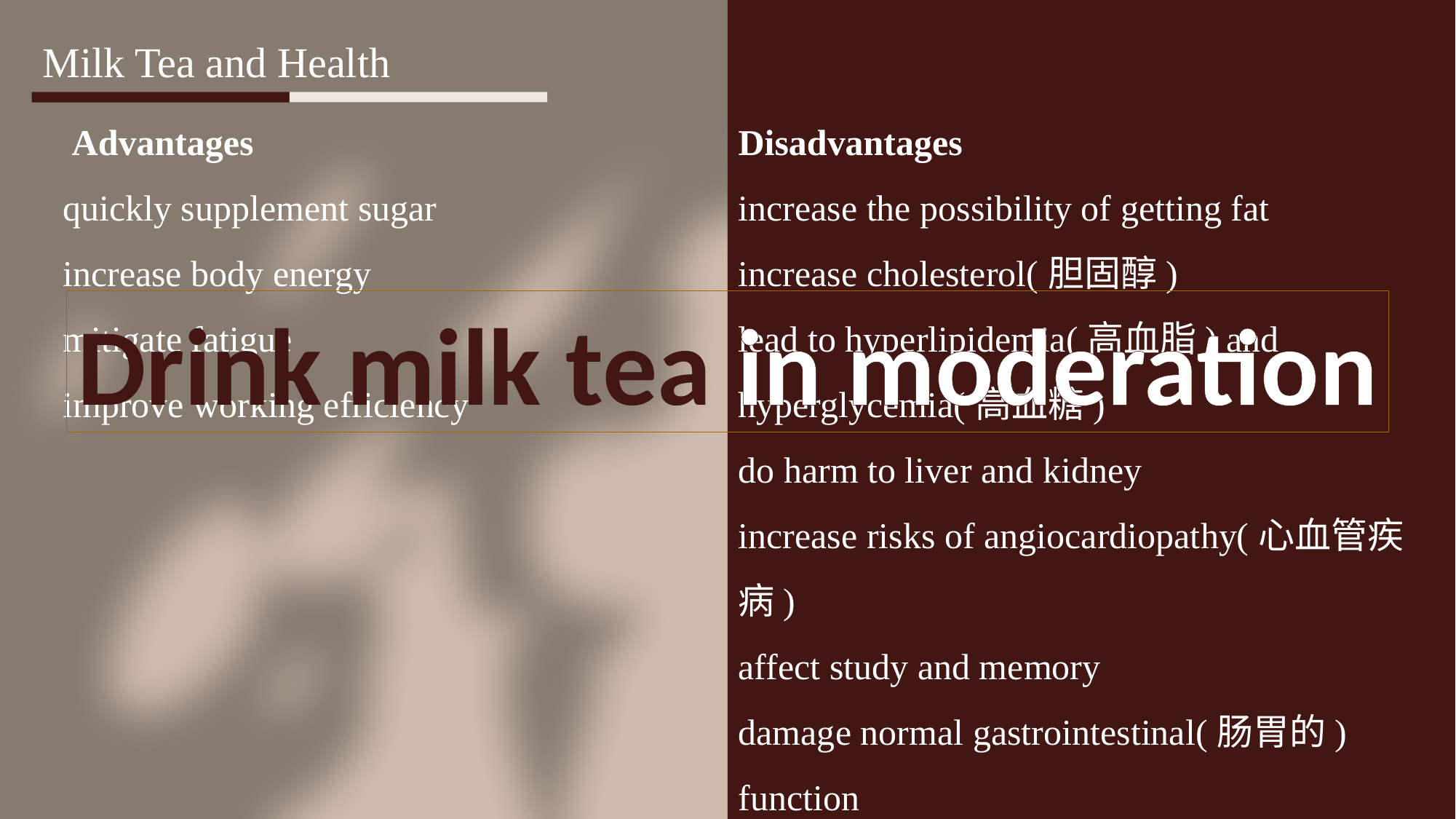

Milk Tea and Health
 Advantages
quickly supplement sugar
increase body energy
mitigate fatigue
improve working efficiency

Disadvantages
increase the possibility of getting fat
increase cholesterol(胆固醇)
lead to hyperlipidemia(高血脂) and hyperglycemia(高血糖)
do harm to liver and kidney
increase risks of angiocardiopathy(心血管疾病)
affect study and memory
damage normal gastrointestinal(肠胃的) function
cause cancer if drunk for a long time

Drink milk tea in moderation